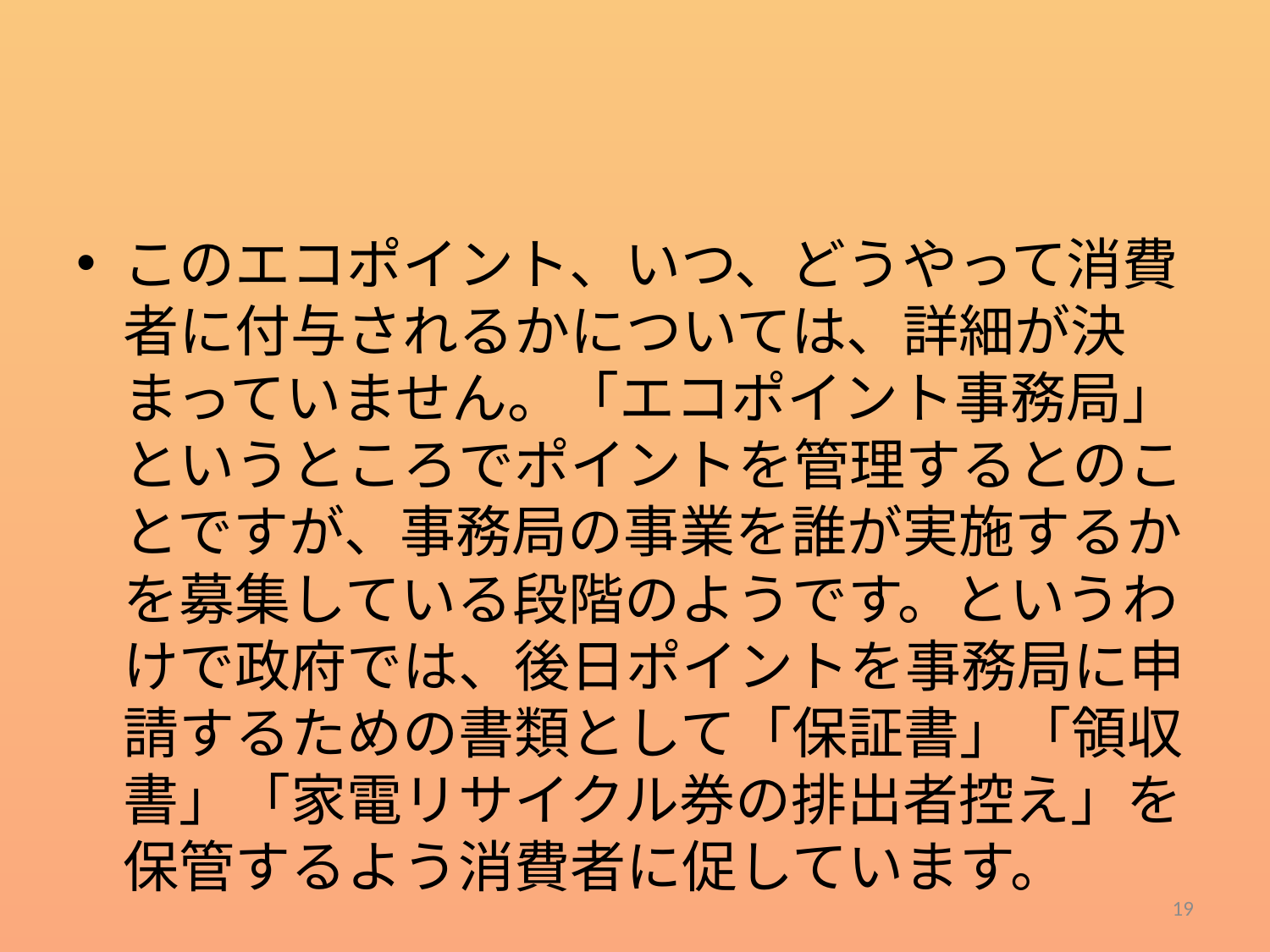

#
このエコポイント、いつ、どうやって消費者に付与されるかについては、詳細が決まっていません。「エコポイント事務局」というところでポイントを管理するとのことですが、事務局の事業を誰が実施するかを募集している段階のようです。というわけで政府では、後日ポイントを事務局に申請するための書類として「保証書」「領収書」「家電リサイクル券の排出者控え」を保管するよう消費者に促しています。
19